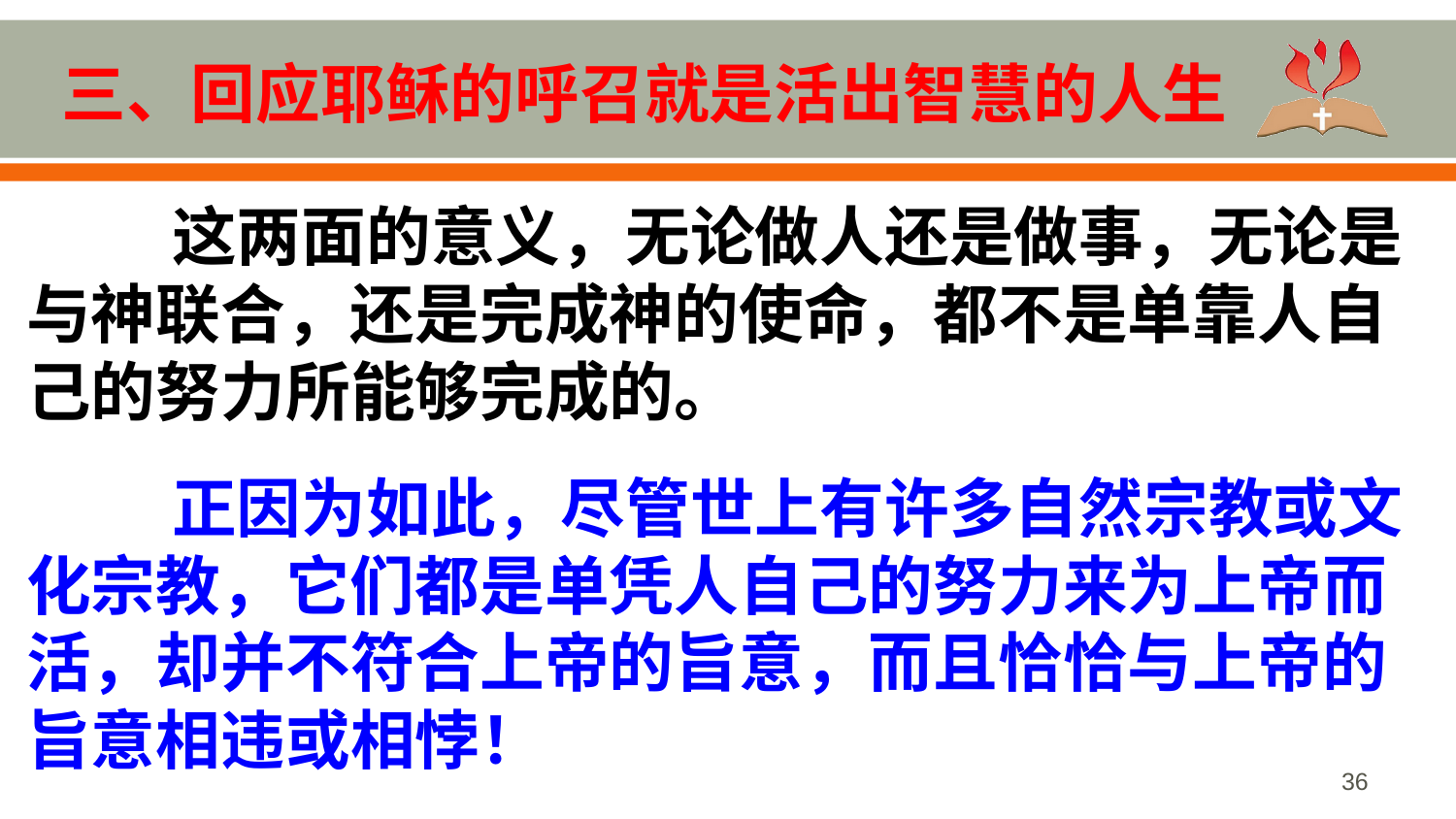

# 三、回应耶稣的呼召就是活出智慧的人生

       	这两面的意义，无论做人还是做事，无论是与神联合，还是完成神的使命，都不是单靠人自己的努力所能够完成的。

       	正因为如此，尽管世上有许多自然宗教或文化宗教，它们都是单凭人自己的努力来为上帝而活，却并不符合上帝的旨意，而且恰恰与上帝的旨意相违或相悖！

36